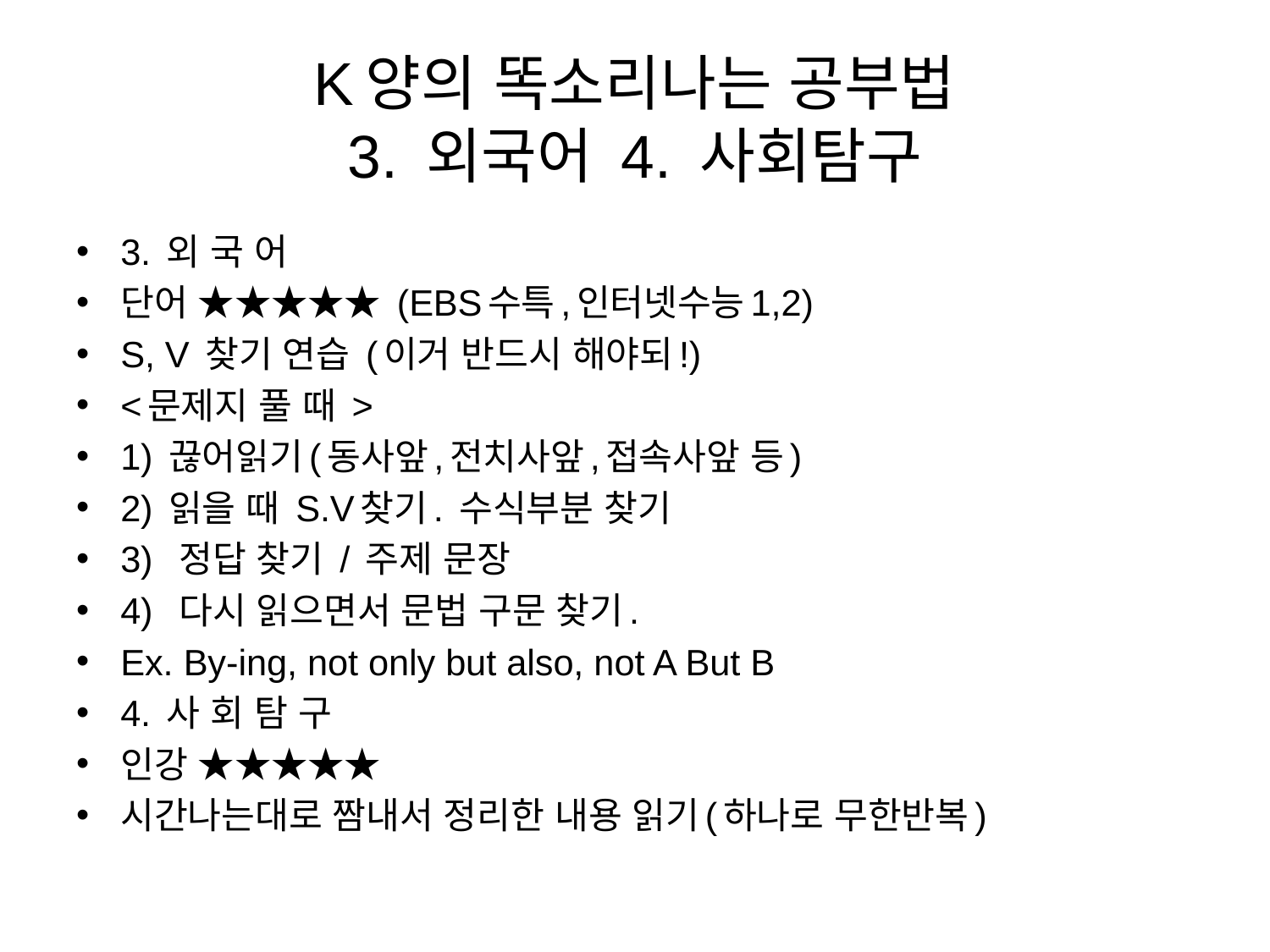

# K양의 똑소리나는 공부법 3. 외국어 4. 사회탐구
3. 외 국 어
단어 ★★★★★ (EBS수특,인터넷수능1,2)
S, V 찾기 연습 (이거 반드시 해야되!)
<문제지 풀 때 >
1) 끊어읽기(동사앞,전치사앞,접속사앞 등)
2) 읽을 때 S.V찾기. 수식부분 찾기
3)  정답 찾기 / 주제 문장
4)  다시 읽으면서 문법 구문 찾기.
Ex. By-ing, not only but also, not A But B
4. 사 회 탐 구
인강 ★★★★★
시간나는대로 짬내서 정리한 내용 읽기(하나로 무한반복)